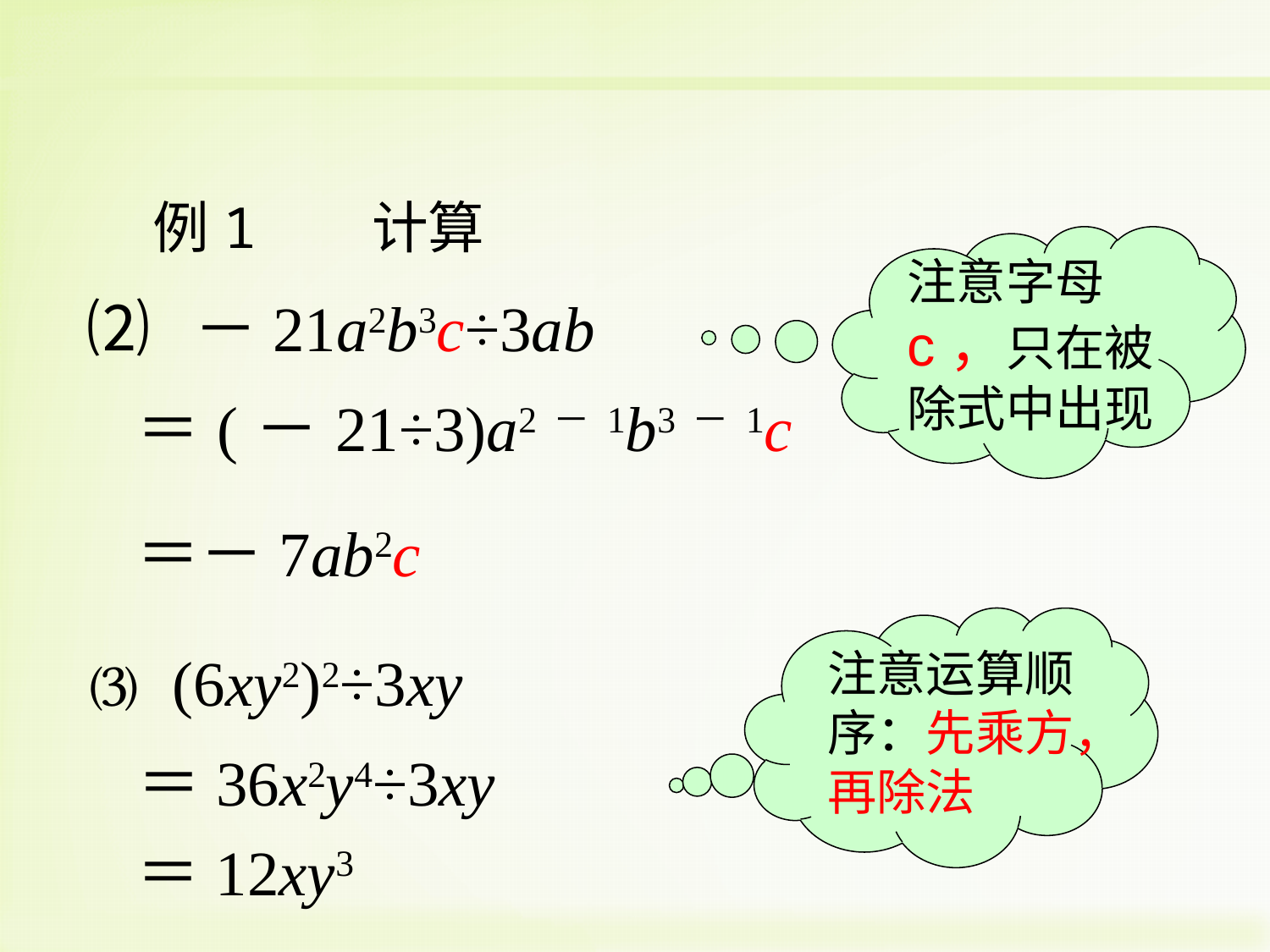

例1   计算

注意字母c，只在被除式中出现
⑵  －21a2b3c÷3ab
＝(－21÷3)a2－1b3－1c
＝－7ab2c

注意运算顺序：先乘方，再除法
⑶  (6xy2)2÷3xy
＝36x2y4÷3xy
＝12xy3